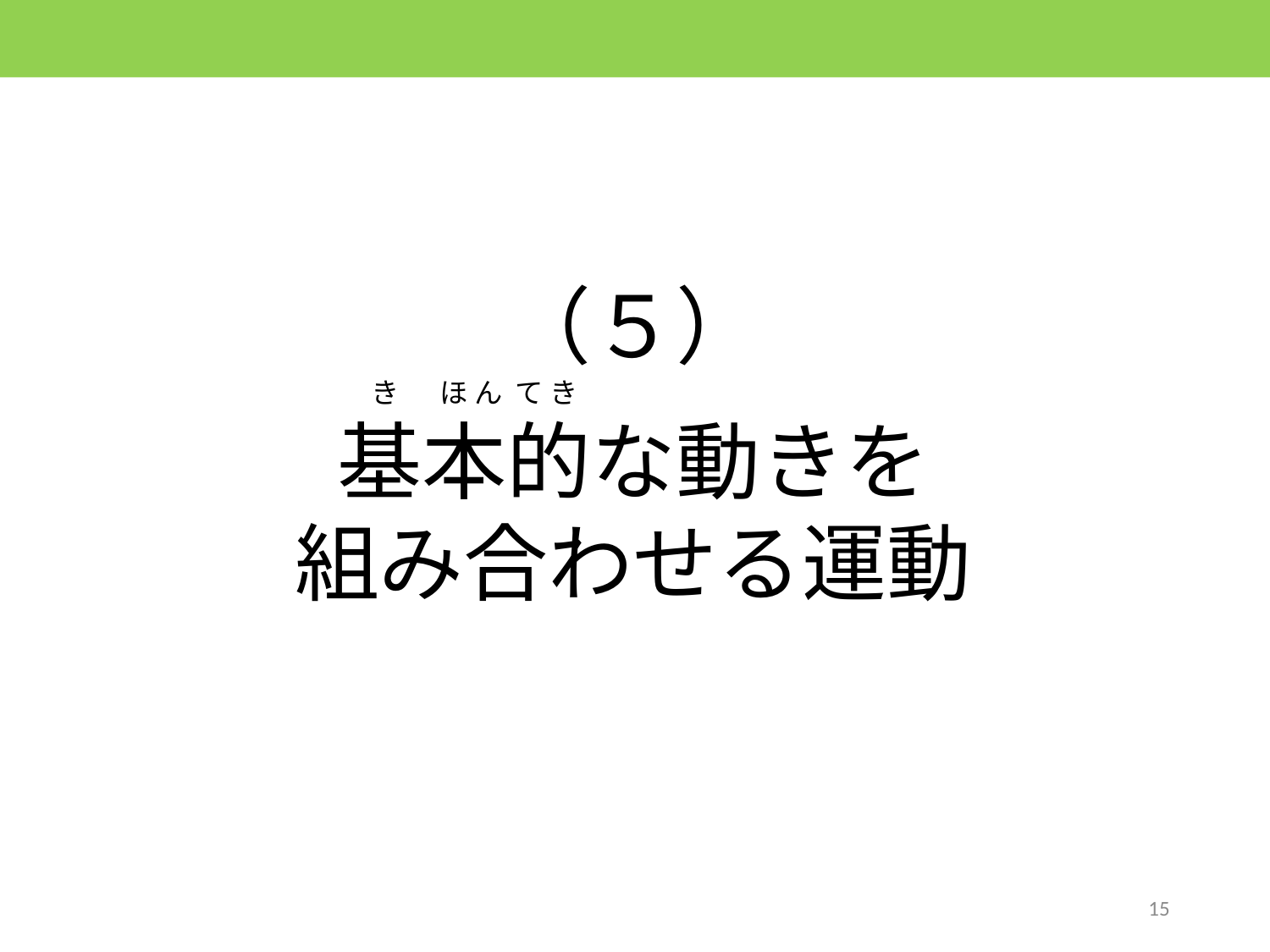

（５）
　　　　　　　　　　 き　  ほ ん  て き
基本的な動きを
組み合わせる運動
15